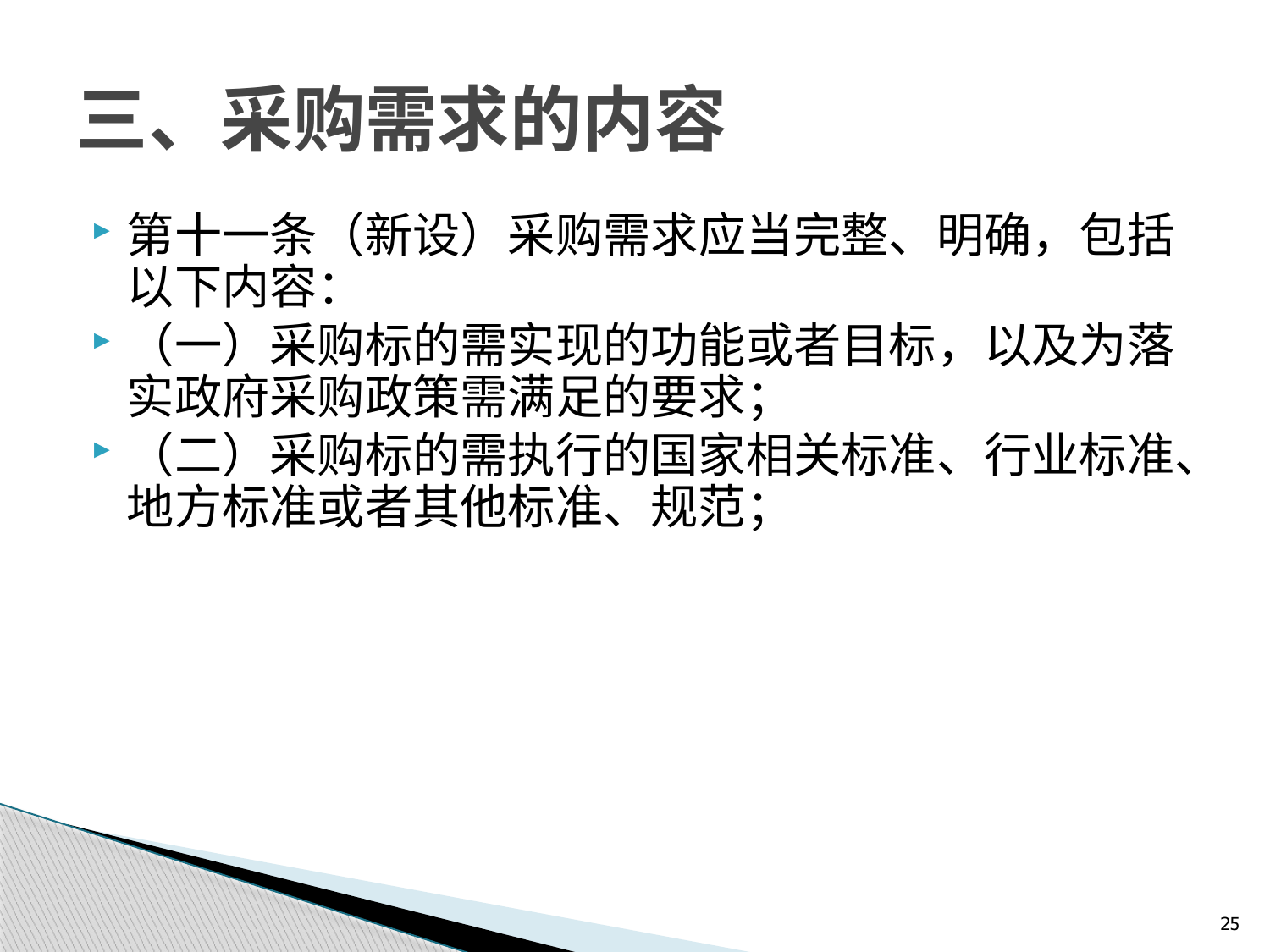

# 三、采购需求的内容
第十一条（新设）采购需求应当完整、明确，包括以下内容：
（一）采购标的需实现的功能或者目标，以及为落实政府采购政策需满足的要求；
（二）采购标的需执行的国家相关标准、行业标准、地方标准或者其他标准、规范；
25